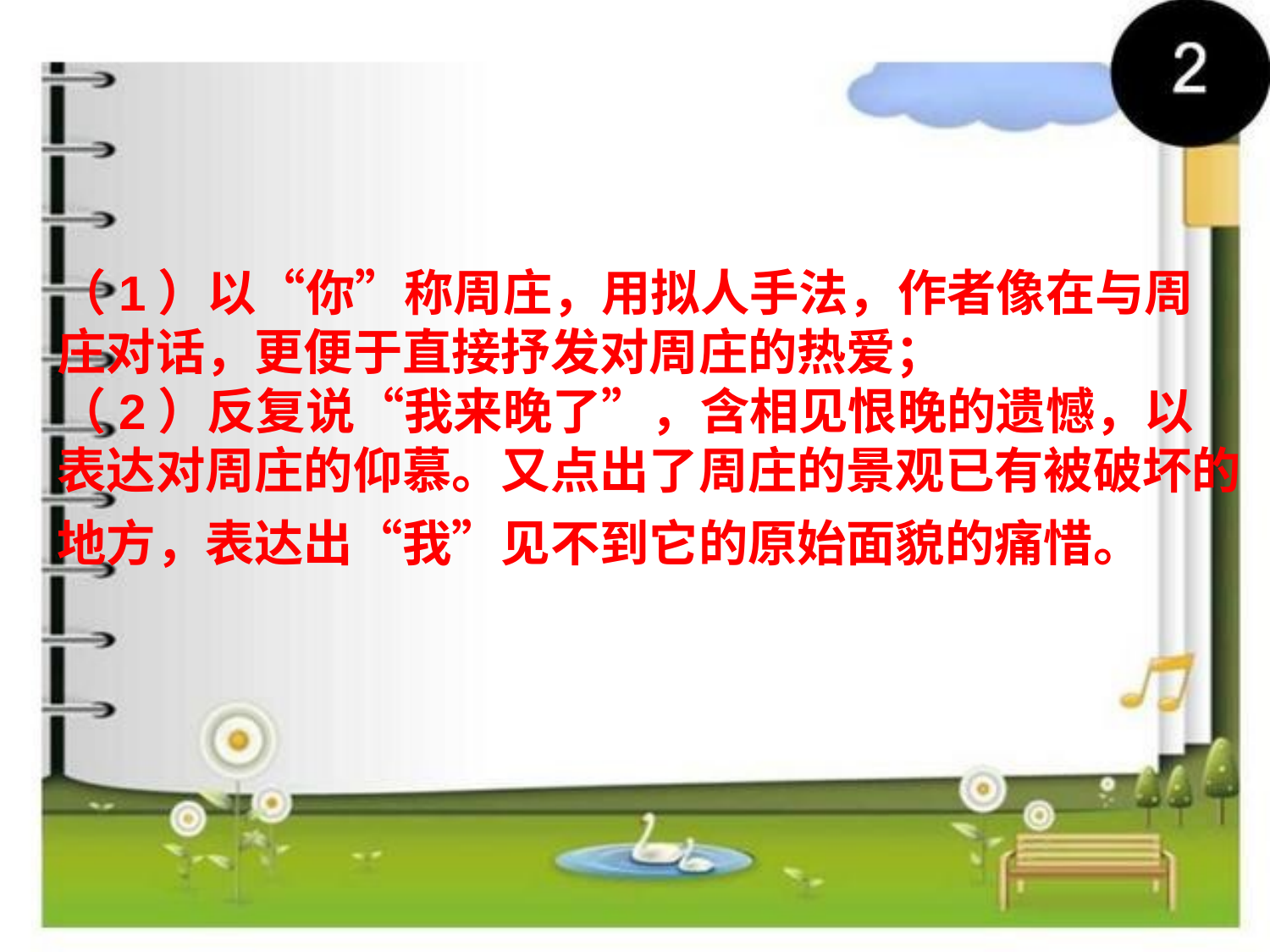

（1）以“你”称周庄，用拟人手法，作者像在与周庄对话，更便于直接抒发对周庄的热爱；
（2）反复说“我来晚了”，含相见恨晚的遗憾，以表达对周庄的仰慕。又点出了周庄的景观已有被破坏的地方，表达出“我”见不到它的原始面貌的痛惜。